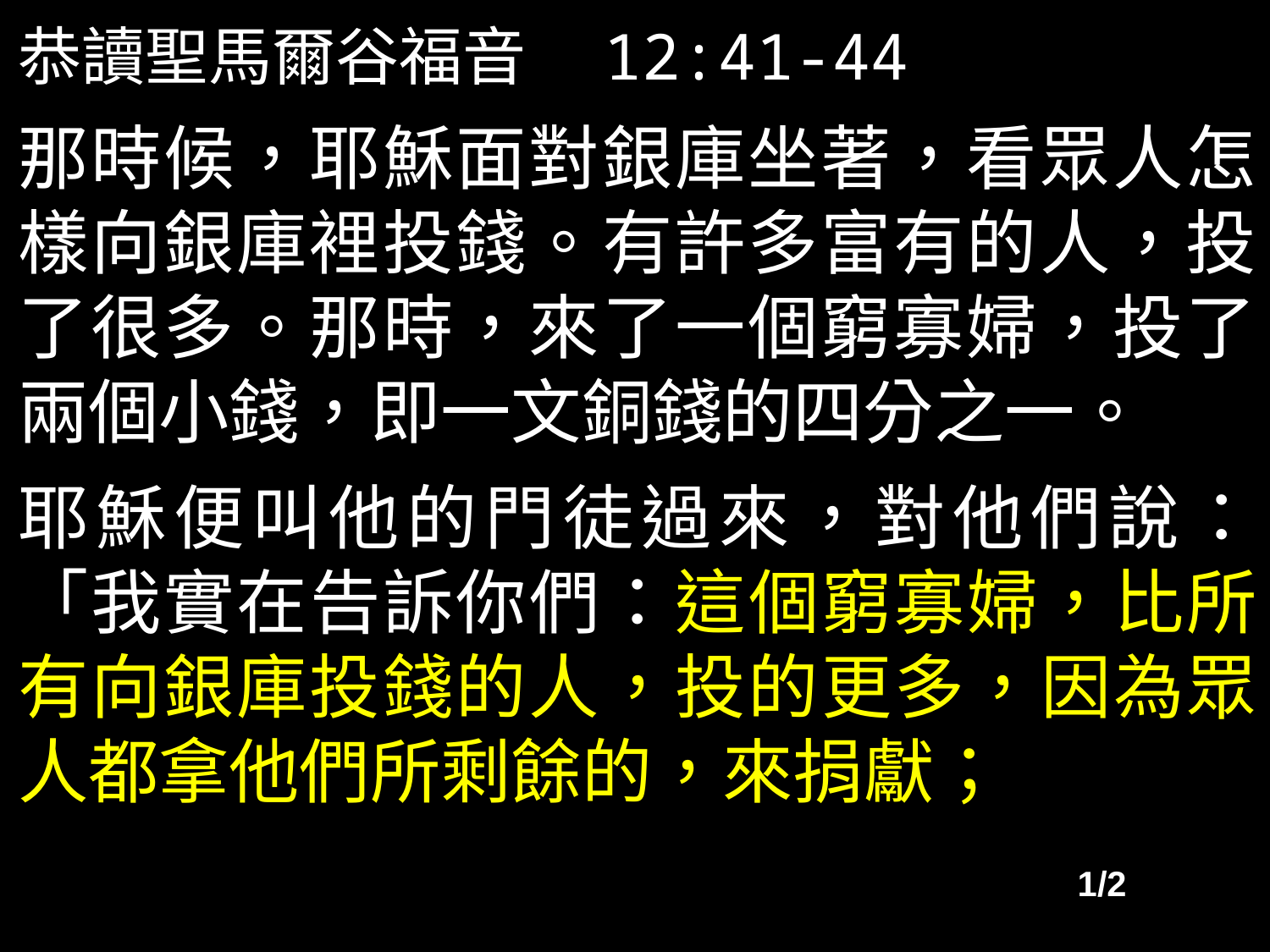

恭讀聖馬爾谷福音　12:41-44
那時候，耶穌面對銀庫坐著，看眾人怎樣向銀庫裡投錢。有許多富有的人，投了很多。那時，來了一個窮寡婦，投了兩個小錢，即一文銅錢的四分之一。
耶穌便叫他的門徒過來，對他們說：「我實在告訴你們：這個窮寡婦，比所有向銀庫投錢的人，投的更多，因為眾人都拿他們所剩餘的，來捐獻；
1/2